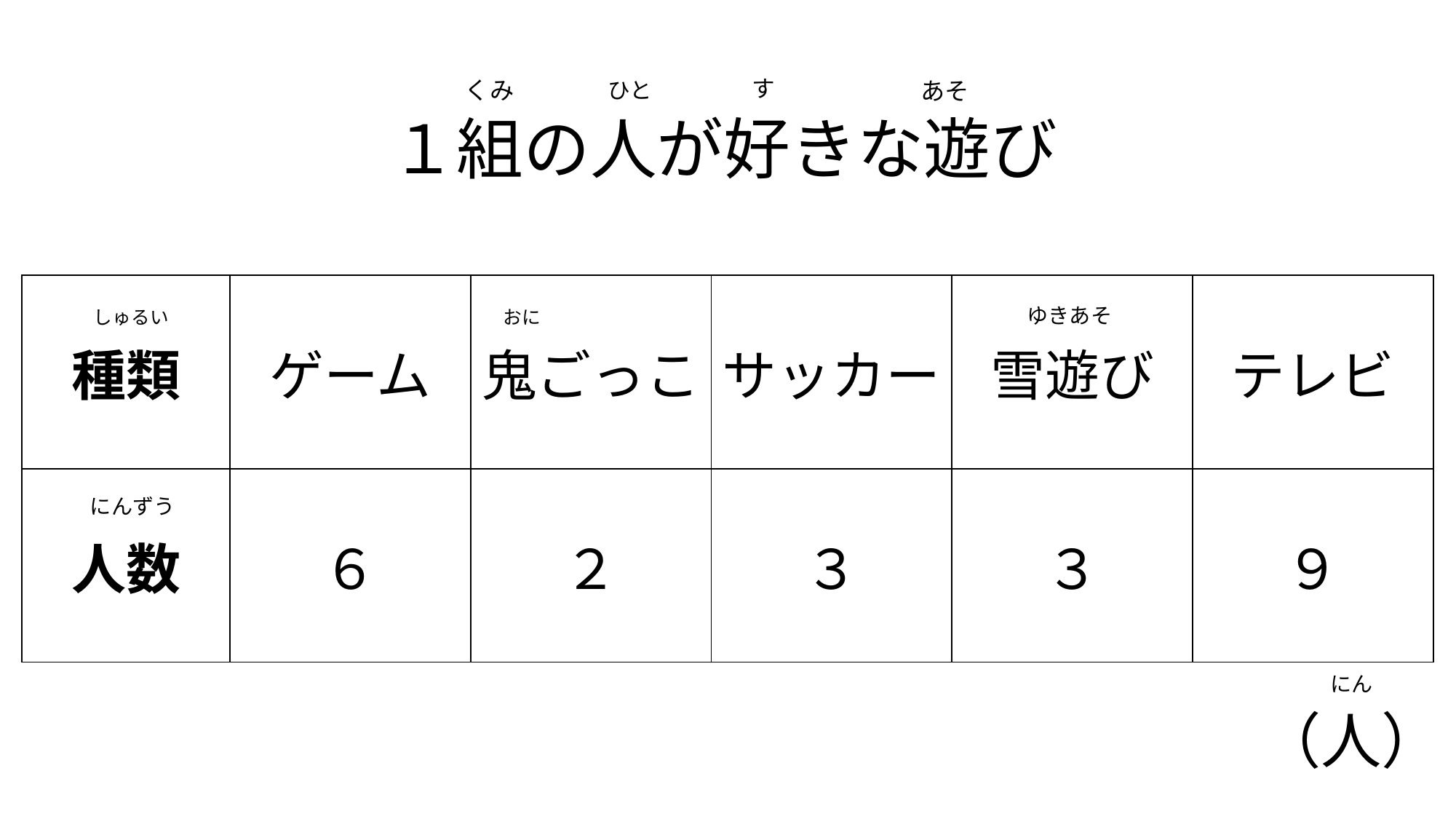

ひと
　す
　くみ
　あそ
# １組の人が好きな遊び
| 種類 | ゲーム | 鬼ごっこ | サッカー | 雪遊び | テレビ |
| --- | --- | --- | --- | --- | --- |
| 人数 | ６ | ２ | ３ | ３ | ９ |
　しゅるい
　おに
　ゆきあそ
　にんずう
にん
（人）